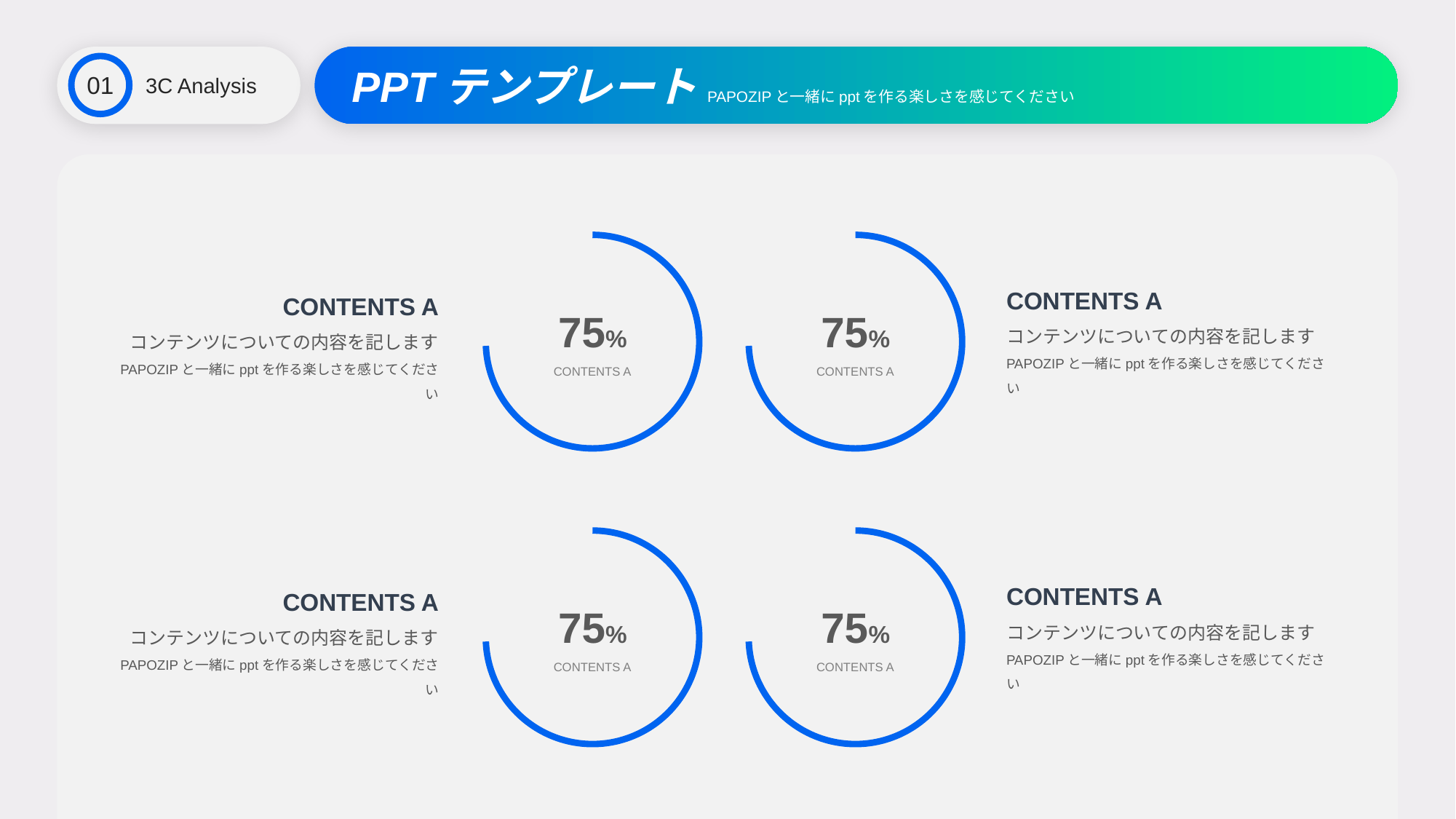

3C Analysis
PPTテンプレートPAPOZIPと一緒にpptを作る楽しさを感じてください
01

75%
CONTENTS A
75%
CONTENTS A
CONTENTS A
コンテンツについての内容を記します
PAPOZIPと一緒にpptを作る楽しさを感じてください
CONTENTS A
コンテンツについての内容を記します
PAPOZIPと一緒にpptを作る楽しさを感じてください
75%
CONTENTS A
75%
CONTENTS A
CONTENTS A
コンテンツについての内容を記します
PAPOZIPと一緒にpptを作る楽しさを感じてください
CONTENTS A
コンテンツについての内容を記します
PAPOZIPと一緒にpptを作る楽しさを感じてください